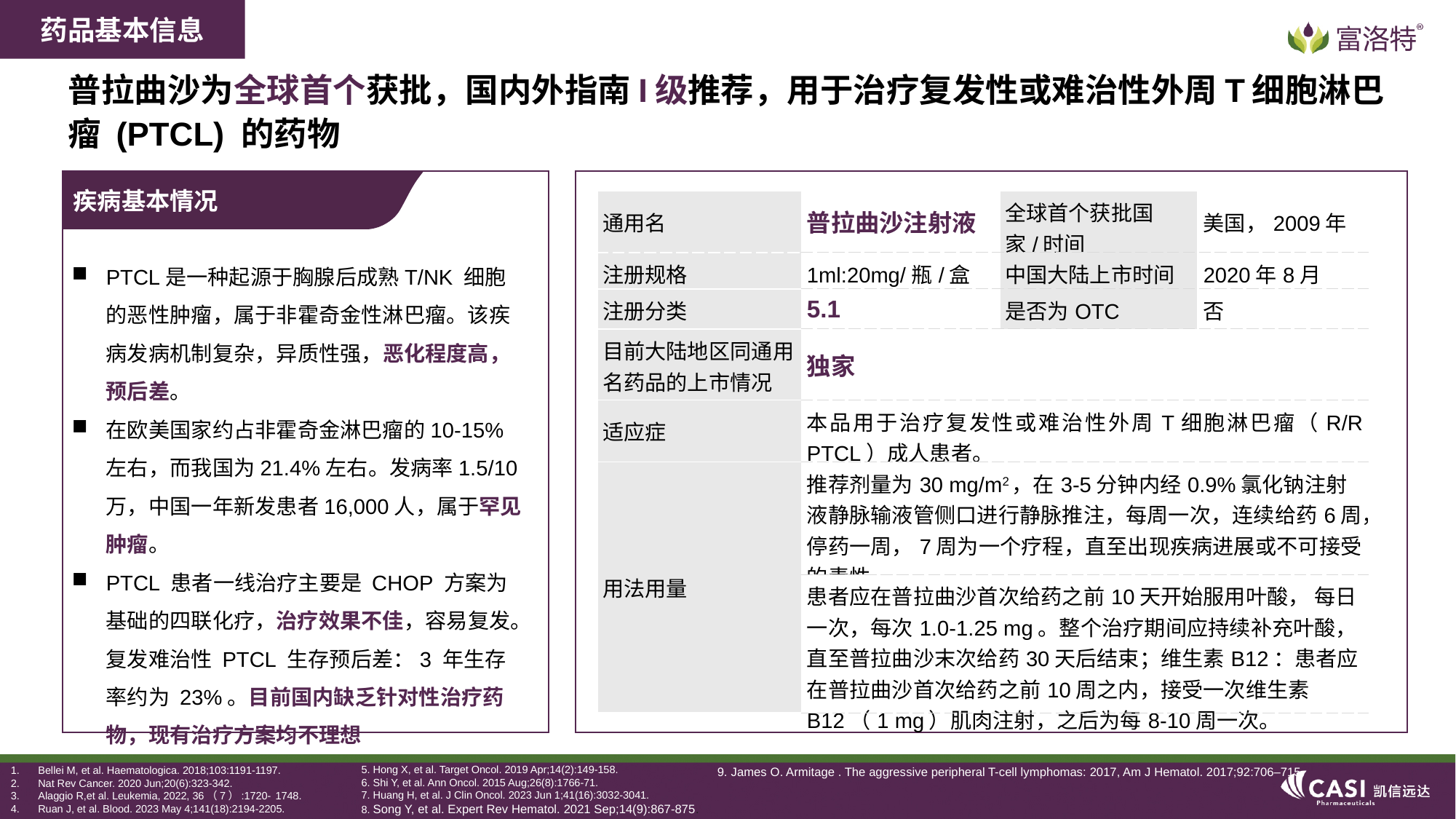

药品基本信息
# 普拉曲沙为全球首个获批，国内外指南I级推荐，用于治疗复发性或难治性外周T细胞淋巴瘤 (PTCL) 的药物

疾病基本情况

| 通用名 | 普拉曲沙注射液 | 全球首个获批国家/时间 | 美国，2009年 |
| --- | --- | --- | --- |
| 注册规格 | 1ml:20mg/瓶/盒 | 中国大陆上市时间 | 2020年8月 |
| 注册分类 | 5.1 | 是否为OTC | 否 |
| 目前大陆地区同通用名药品的上市情况 | 独家 |  |  |
| 适应症 | 本品用于治疗复发性或难治性外周T细胞淋巴瘤（R/R PTCL）成人患者。 |  |  |
| 用法用量 | 推荐剂量为30 mg/m2，在3-5分钟内经0.9%氯化钠注射液静脉输液管侧口进行静脉推注，每周一次，连续给药6周，停药一周，7周为一个疗程，直至出现疾病进展或不可接受的毒性。 |  |  |
|  | 患者应在普拉曲沙首次给药之前10天开始服用叶酸， 每日一次，每次1.0-1.25 mg。整个治疗期间应持续补充叶酸，直至普拉曲沙末次给药30天后结束；维生素B12：患者应在普拉曲沙首次给药之前10周之内，接受一次维生素B12（1 mg）肌肉注射，之后为每8-10周一次。 |  |  |
PTCL是一种起源于胸腺后成熟T/NK 细胞的恶性肿瘤，属于非霍奇金性淋巴瘤。该疾病发病机制复杂，异质性强，恶化程度高，预后差。
在欧美国家约占非霍奇金淋巴瘤的10-15%左右，而我国为21.4%左右。发病率1.5/10万，中国一年新发患者16,000人，属于罕见肿瘤。
PTCL 患者一线治疗主要是 CHOP 方案为基础的四联化疗，治疗效果不佳，容易复发。复发难治性 PTCL 生存预后差：3 年生存率约为 23%。目前国内缺乏针对性治疗药物，现有治疗方案均不理想
5. Hong X, et al. Target Oncol. 2019 Apr;14(2):149-158.
6. Shi Y, et al. Ann Oncol. 2015 Aug;26(8):1766-71.
7. Huang H, et al. J Clin Oncol. 2023 Jun 1;41(16):3032-3041.
8. Song Y, et al. Expert Rev Hematol. 2021 Sep;14(9):867-875.
Bellei M, et al. Haematologica. 2018;103:1191-1197.
Nat Rev Cancer. 2020 Jun;20(6):323-342.
Alaggio R,et al. Leukemia, 2022, 36（7）:1720⁃1748.
Ruan J, et al. Blood. 2023 May 4;141(18):2194-2205.
9. James O. Armitage . The aggressive peripheral T-cell lymphomas: 2017, Am J Hematol. 2017;92:706–715.